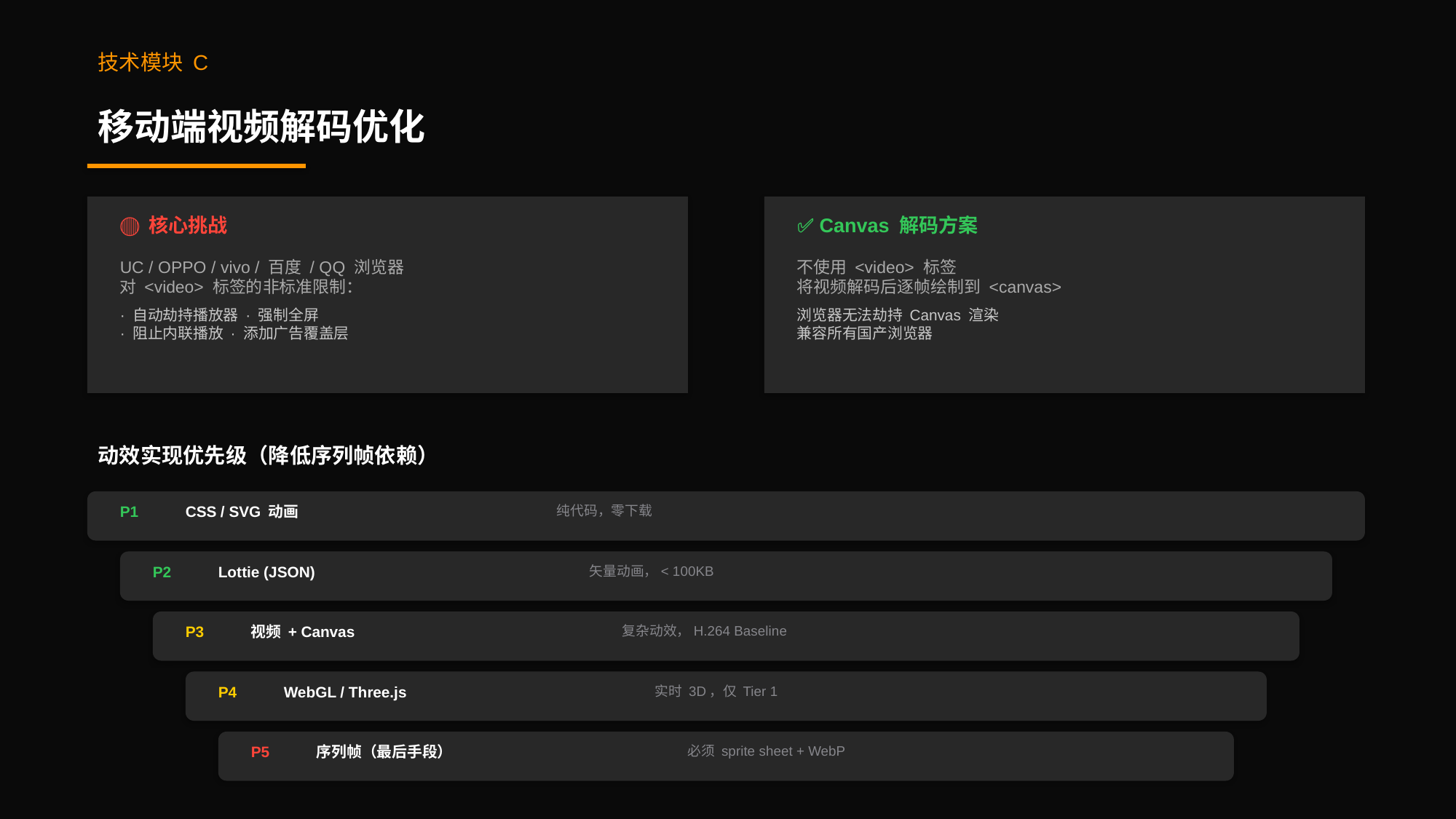

技术模块 C
移动端视频解码优化

🔴 核心挑战
✅ Canvas 解码方案
UC / OPPO / vivo / 百度 / QQ 浏览器
对 <video> 标签的非标准限制：
· 自动劫持播放器 · 强制全屏
· 阻止内联播放 · 添加广告覆盖层
不使用 <video> 标签
将视频解码后逐帧绘制到 <canvas>
浏览器无法劫持 Canvas 渲染
兼容所有国产浏览器
动效实现优先级（降低序列帧依赖）

P1
CSS / SVG 动画
纯代码，零下载

P2
Lottie (JSON)
矢量动画，< 100KB

P3
视频 + Canvas
复杂动效，H.264 Baseline

P4
WebGL / Three.js
实时 3D，仅 Tier 1

P5
序列帧（最后手段）
必须 sprite sheet + WebP